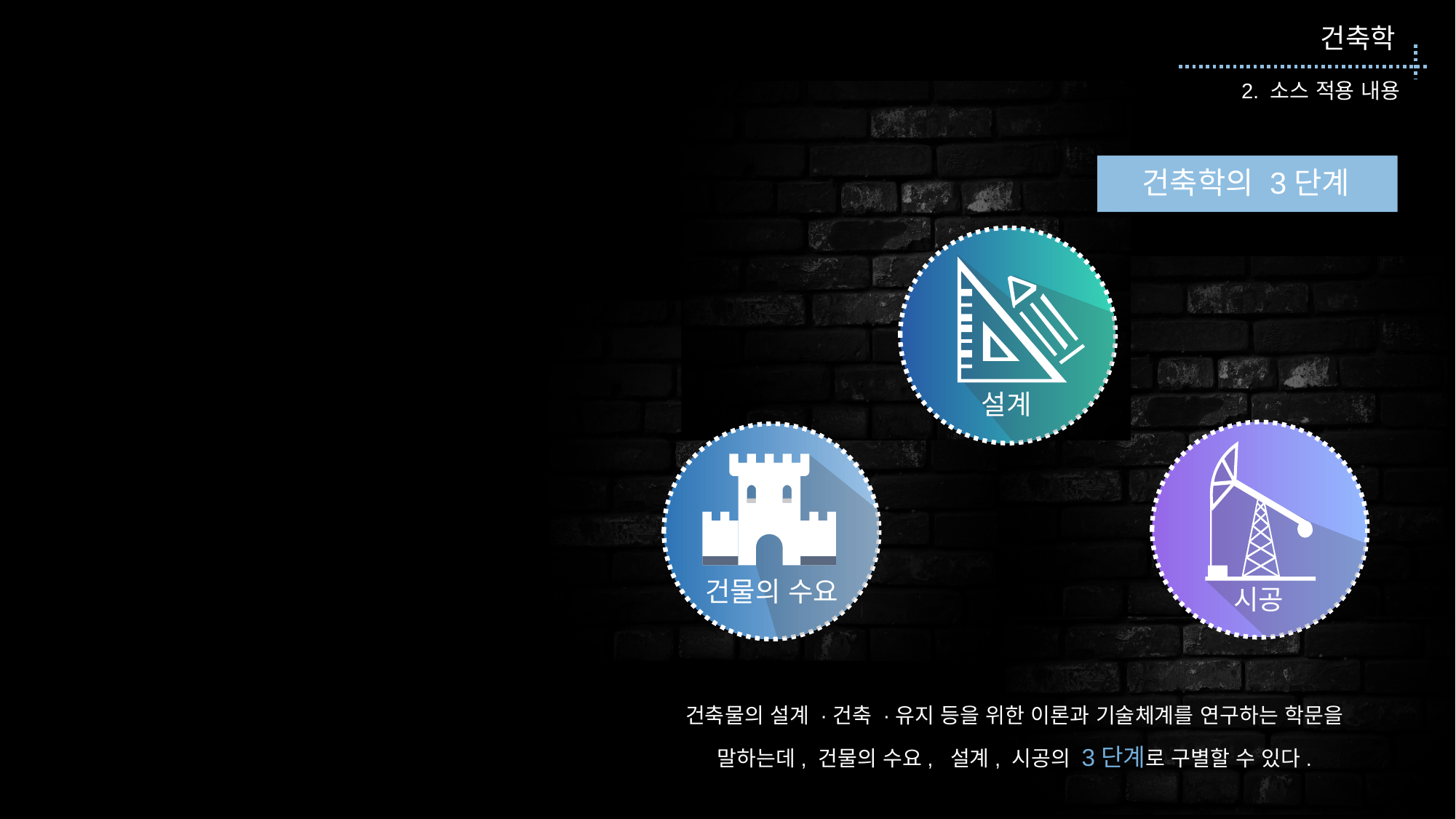

건축학
2. 소스 적용 내용

건축학의 3단계

설계

시공

건물의 수요

건축물의 설계 ·건축 ·유지 등을 위한 이론과 기술체계를 연구하는 학문을 말하는데, 건물의 수요,  설계, 시공의 3단계로 구별할 수 있다.